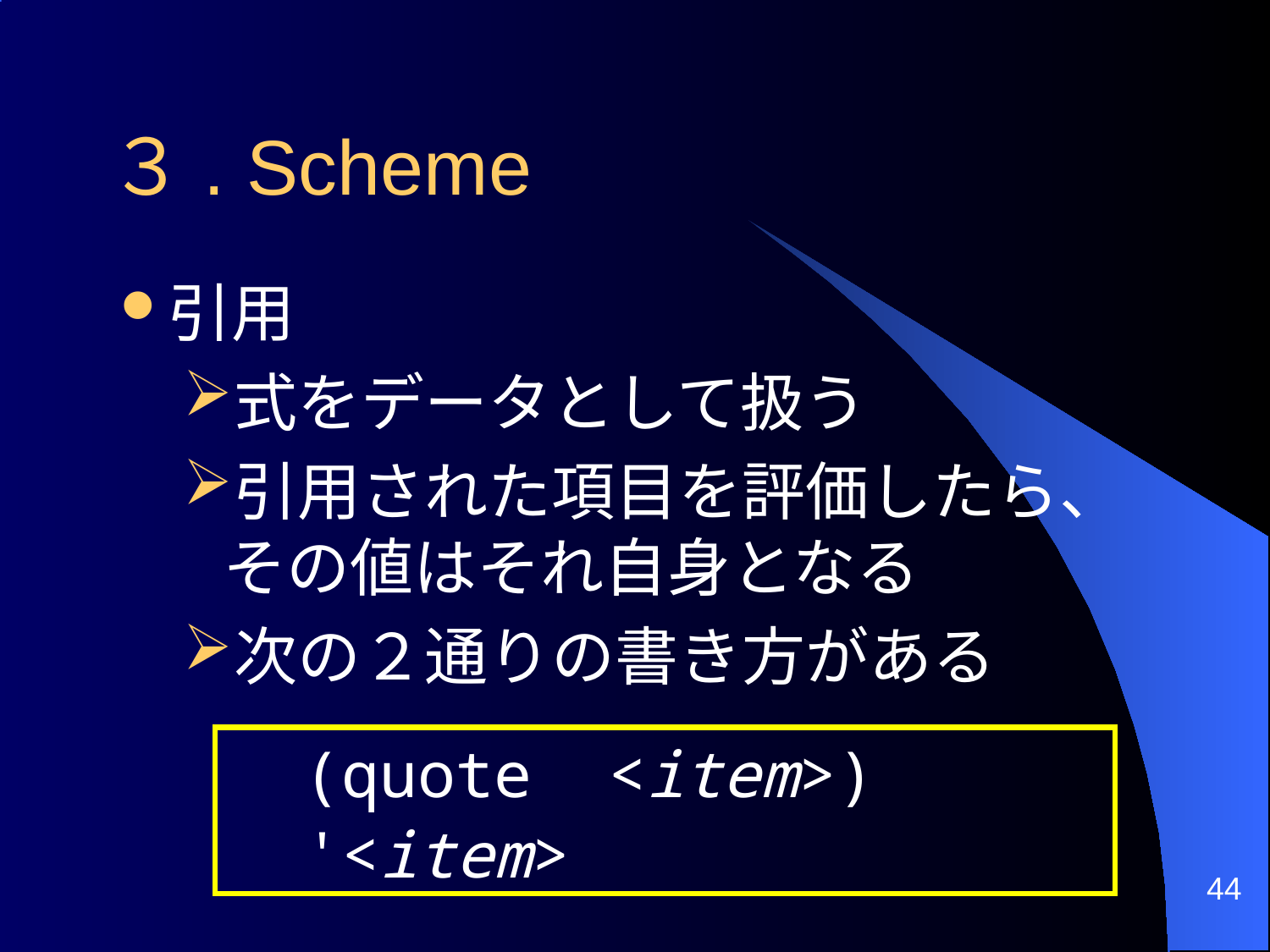

３. Scheme
引用
式をデータとして扱う
引用された項目を評価したら、その値はそれ自身となる
次の２通りの書き方がある
  (quote  <item>)
  '<item>
44